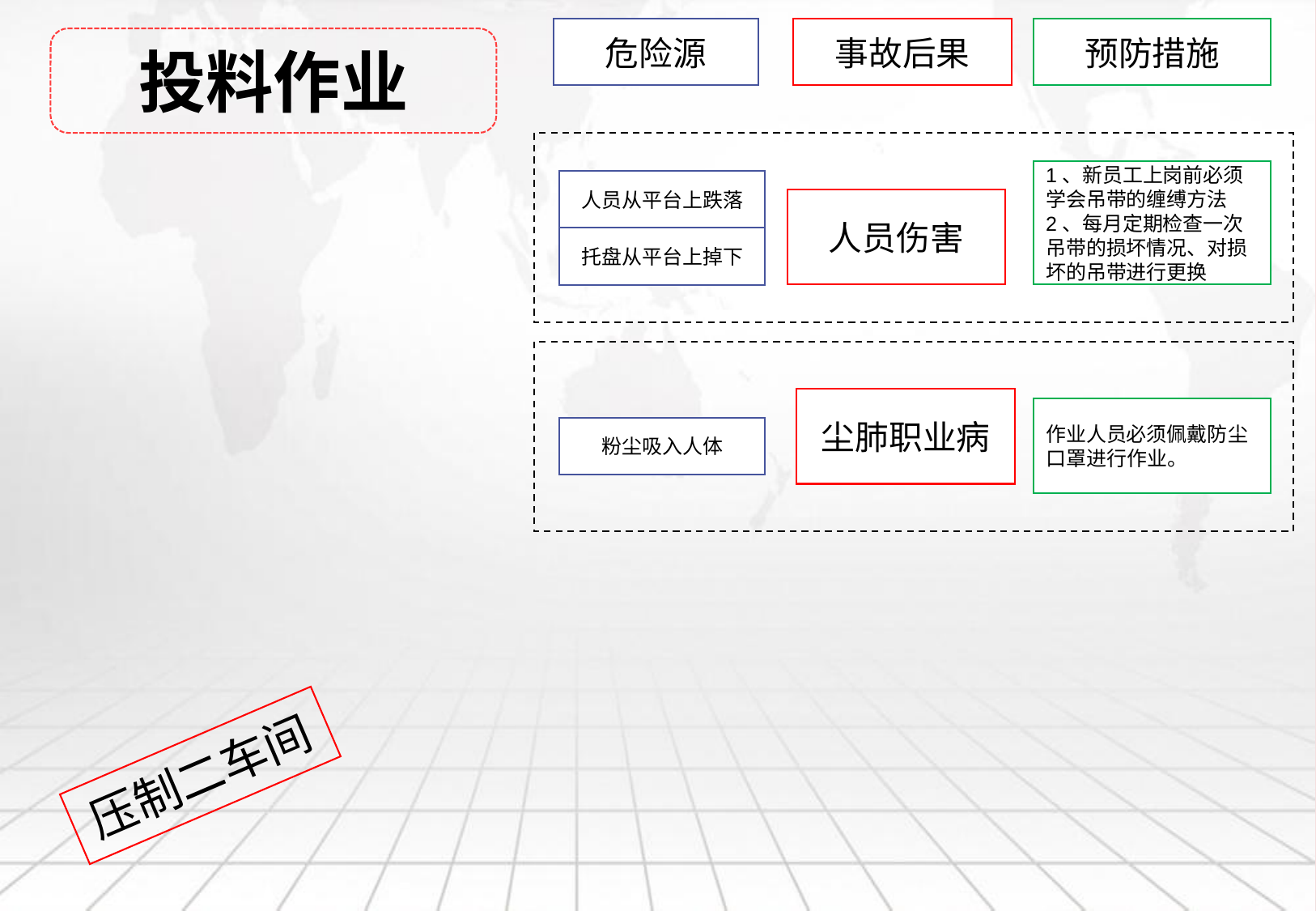

危险源
事故后果
预防措施
投料作业

1、新员工上岗前必须学会吊带的缠缚方法
2、每月定期检查一次吊带的损坏情况、对损坏的吊带进行更换
人员从平台上跌落
人员伤害
托盘从平台上掉下

尘肺职业病
作业人员必须佩戴防尘口罩进行作业。
粉尘吸入人体
压制二车间